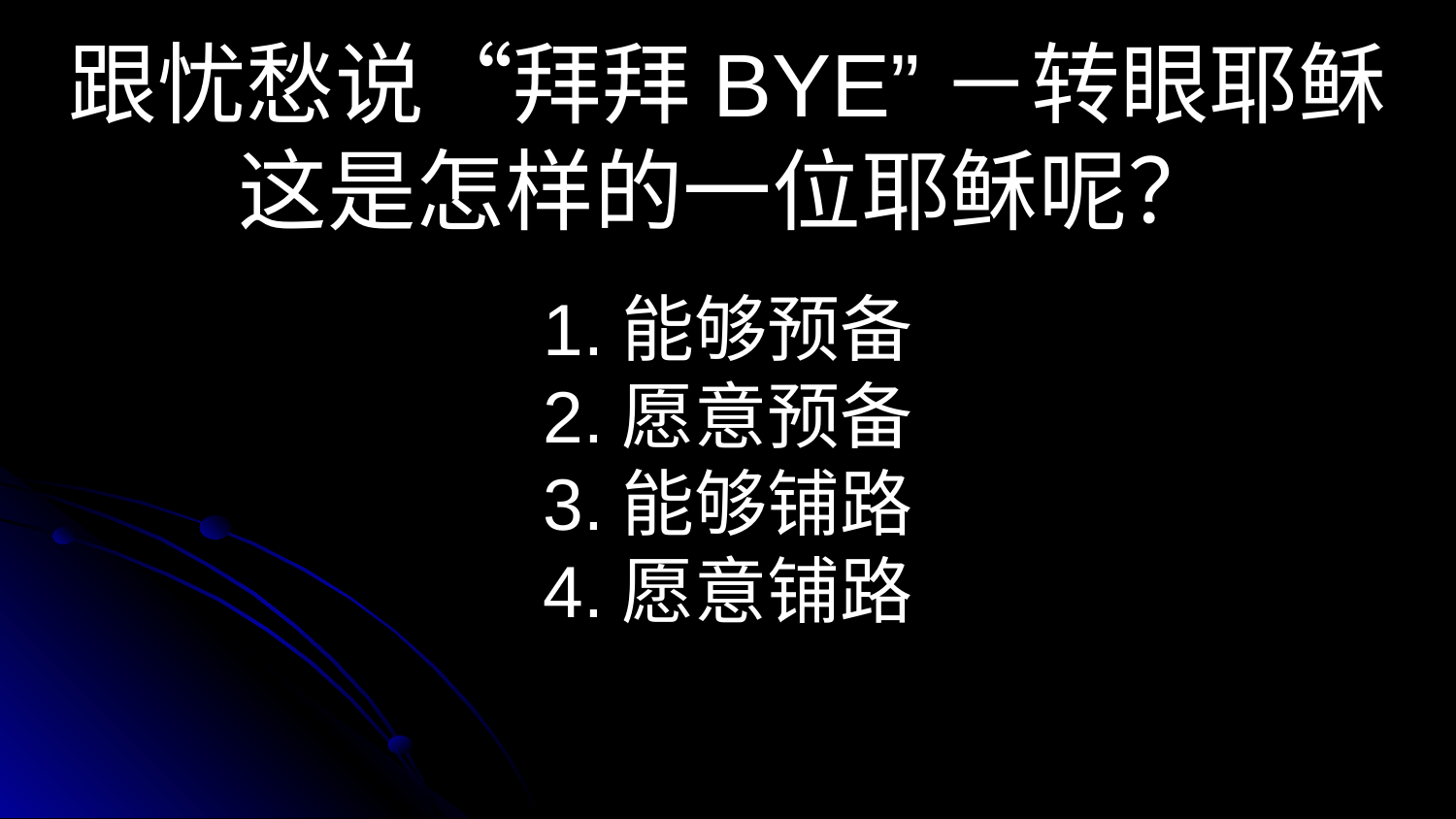

跟忧愁说“拜拜BYE”－转眼耶稣
这是怎样的一位耶稣呢？
1.能够预备
2.愿意预备
3.能够铺路
4.愿意铺路